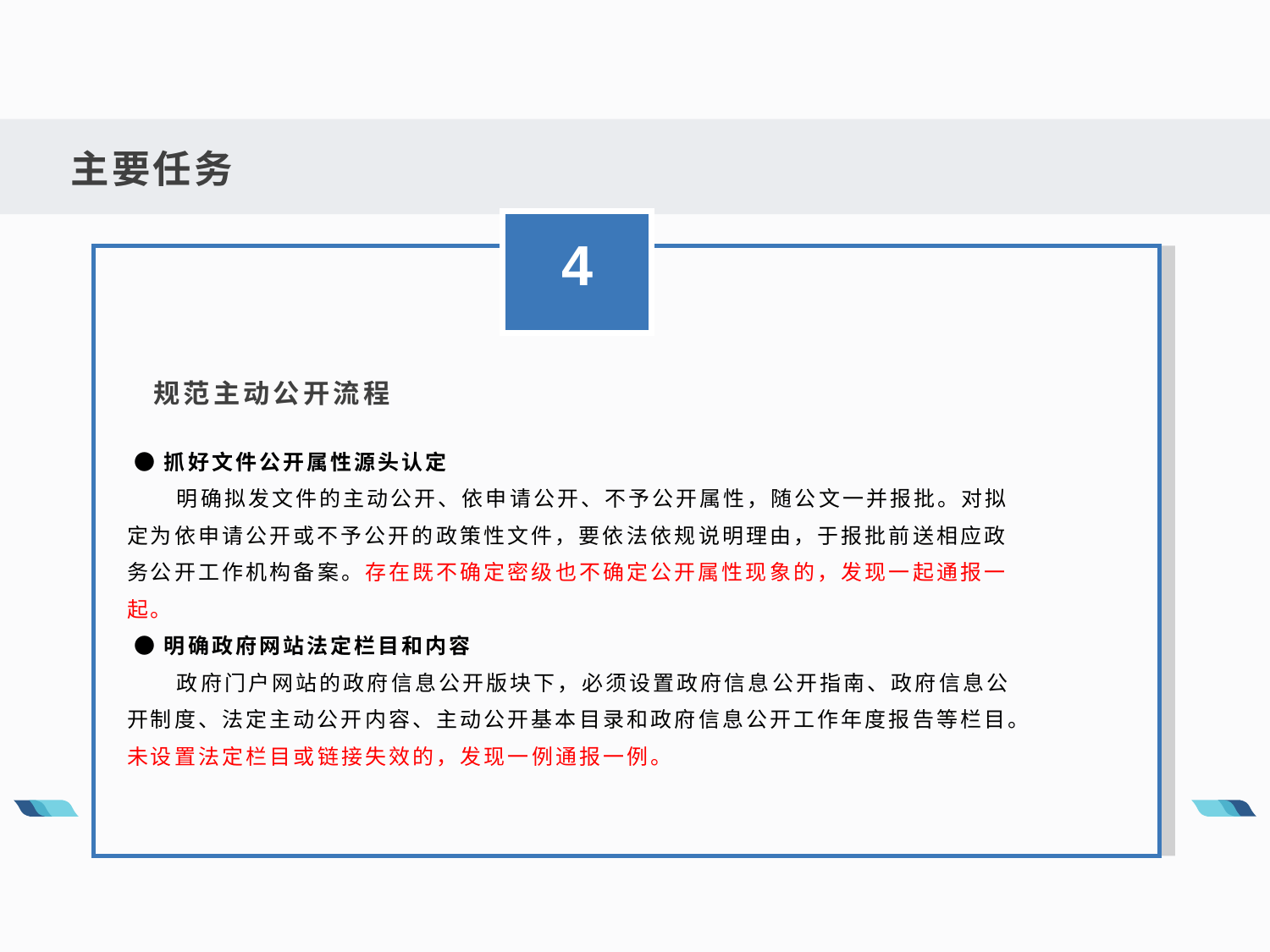

主要任务

4

  规范主动公开流程
 ●抓好文件公开属性源头认定
      明确拟发文件的主动公开、依申请公开、不予公开属性，随公文一并报批。对拟定为依申请公开或不予公开的政策性文件，要依法依规说明理由，于报批前送相应政务公开工作机构备案。存在既不确定密级也不确定公开属性现象的，发现一起通报一起。
 ●明确政府网站法定栏目和内容
      政府门户网站的政府信息公开版块下，必须设置政府信息公开指南、政府信息公开制度、法定主动公开内容、主动公开基本目录和政府信息公开工作年度报告等栏目。未设置法定栏目或链接失效的，发现一例通报一例。